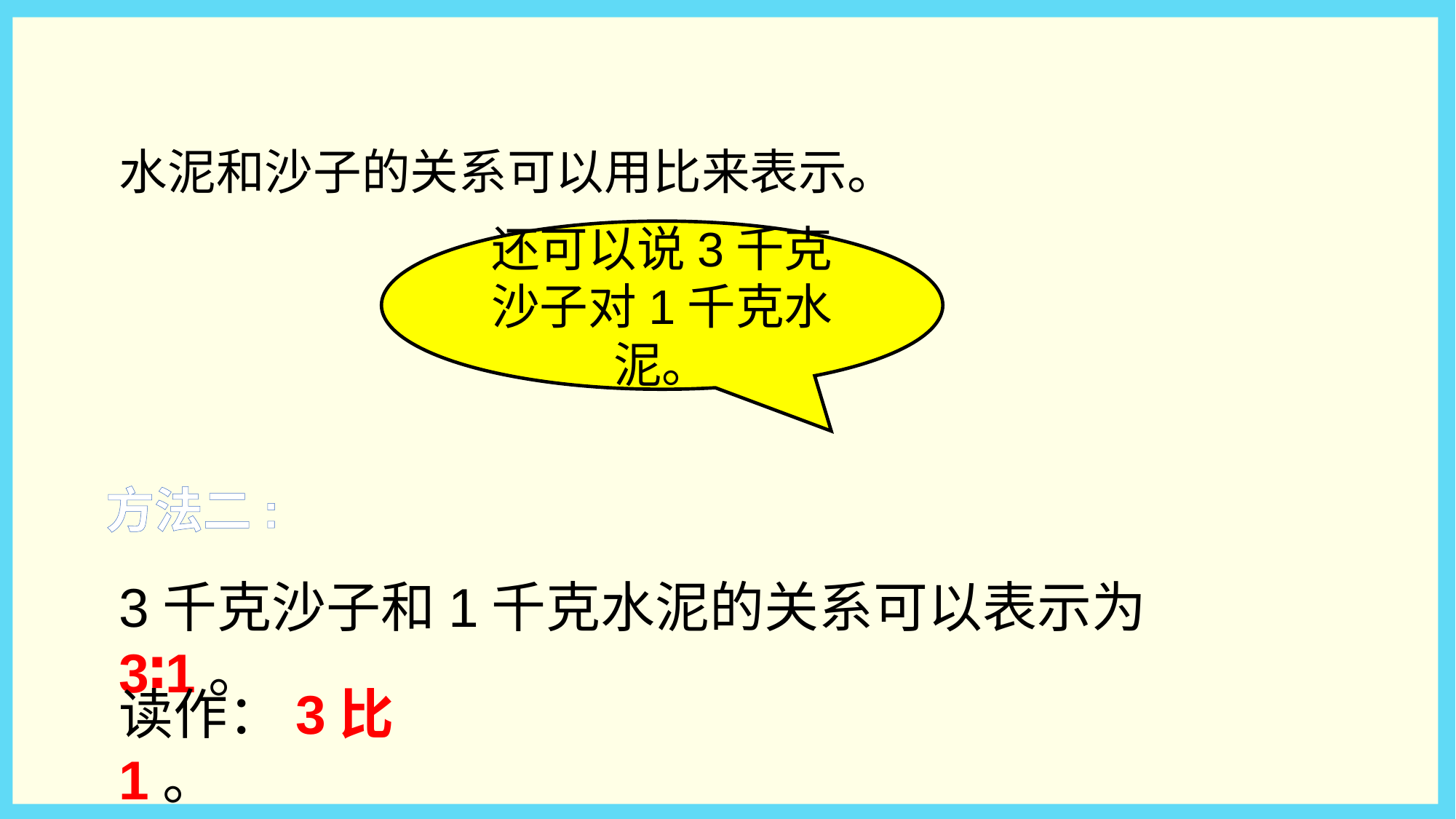

水泥和沙子的关系可以用比来表示。
还可以说3千克沙子对1千克水泥。

方法二:
3千克沙子和1千克水泥的关系可以表示为3∶1。
读作：3比1。